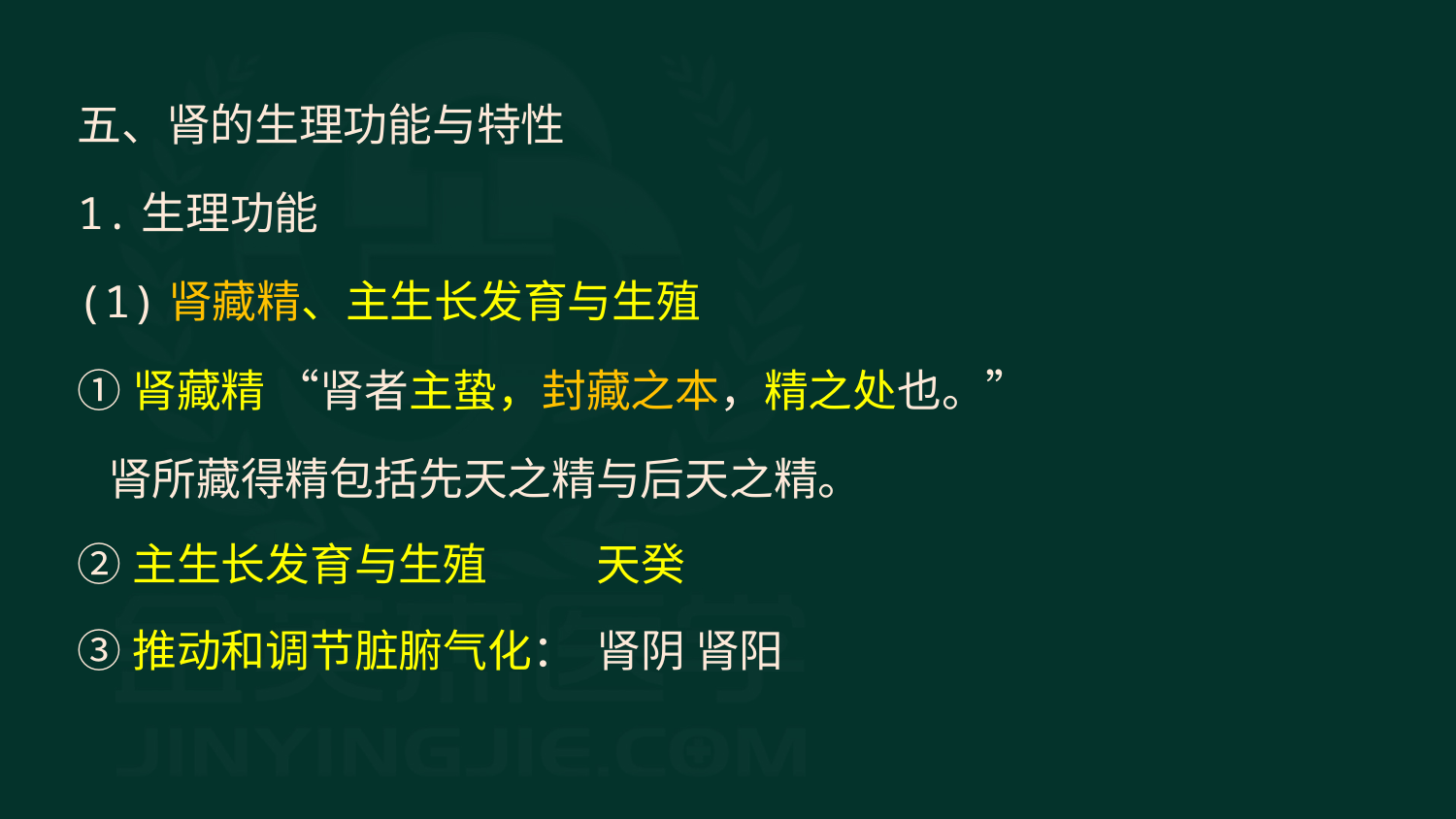

五、肾的生理功能与特性
1.生理功能
(1)肾藏精、主生长发育与生殖
①肾藏精 “肾者主蛰，封藏之本，精之处也。”
  肾所藏得精包括先天之精与后天之精。
②主生长发育与生殖  　　天癸
③推动和调节脏腑气化：  肾阴 肾阳